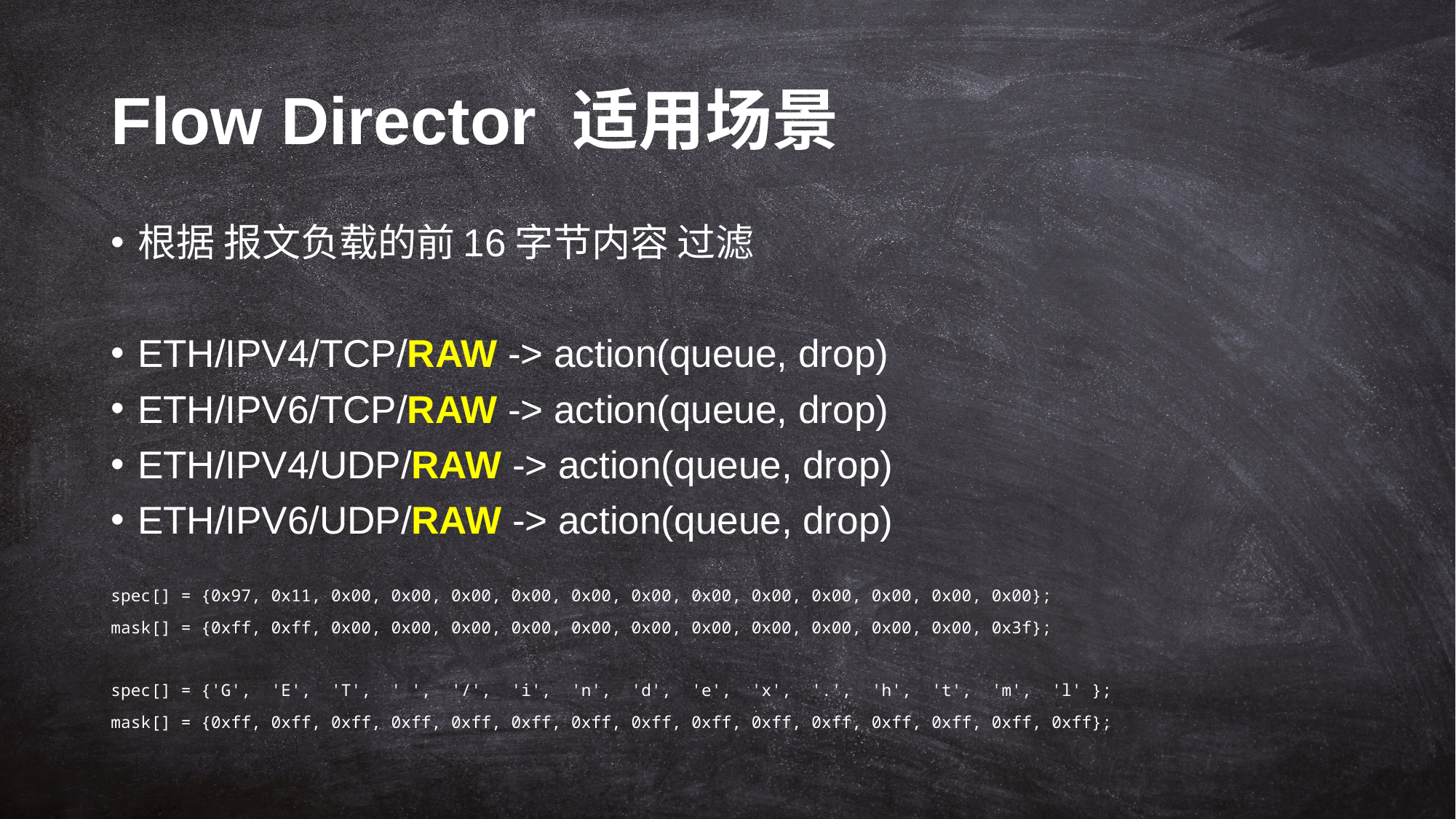

# Flow Director 适用场景
根据 报文负载的前16字节内容 过滤

ETH/IPV4/TCP/RAW -> action(queue, drop)
ETH/IPV6/TCP/RAW -> action(queue, drop)
ETH/IPV4/UDP/RAW -> action(queue, drop)
ETH/IPV6/UDP/RAW -> action(queue, drop)

spec[] = {0x97, 0x11, 0x00, 0x00, 0x00, 0x00, 0x00, 0x00, 0x00, 0x00, 0x00, 0x00, 0x00, 0x00};
mask[] = {0xff, 0xff, 0x00, 0x00, 0x00, 0x00, 0x00, 0x00, 0x00, 0x00, 0x00, 0x00, 0x00, 0x3f};

spec[] = {'G',  'E',  'T',  ' ',  '/',  'i',  'n',  'd',  'e',  'x',  '.',  'h',  't',  'm',  'l' };
mask[] = {0xff, 0xff, 0xff, 0xff, 0xff, 0xff, 0xff, 0xff, 0xff, 0xff, 0xff, 0xff, 0xff, 0xff, 0xff};